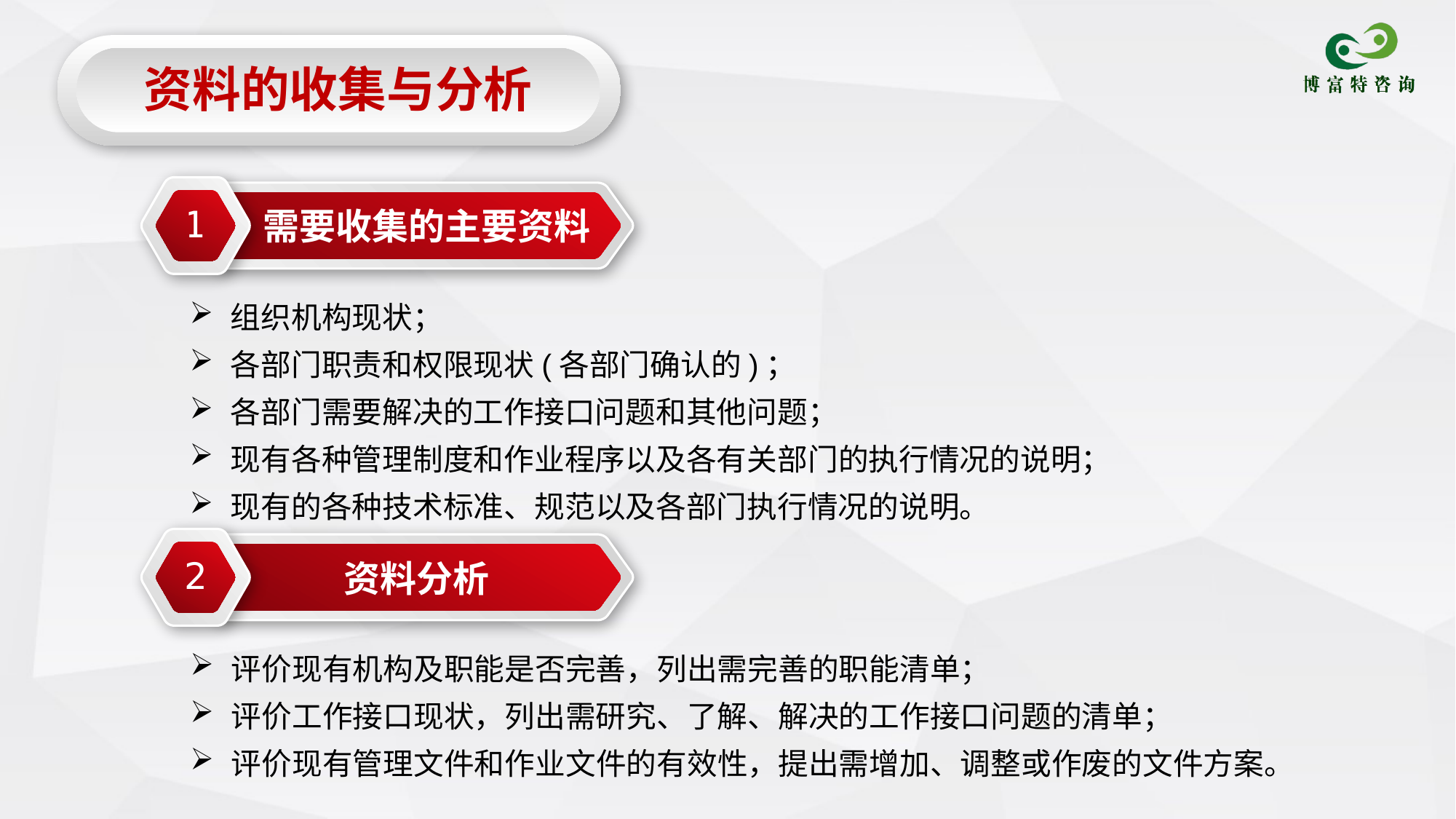

资料的收集与分析

1
需要收集的主要资料
组织机构现状；
各部门职责和权限现状(各部门确认的)；
各部门需要解决的工作接口问题和其他问题；
现有各种管理制度和作业程序以及各有关部门的执行情况的说明；
现有的各种技术标准、规范以及各部门执行情况的说明。

2
资料分析
评价现有机构及职能是否完善，列出需完善的职能清单；
评价工作接口现状，列出需研究、了解、解决的工作接口问题的清单；
评价现有管理文件和作业文件的有效性，提出需增加、调整或作废的文件方案。